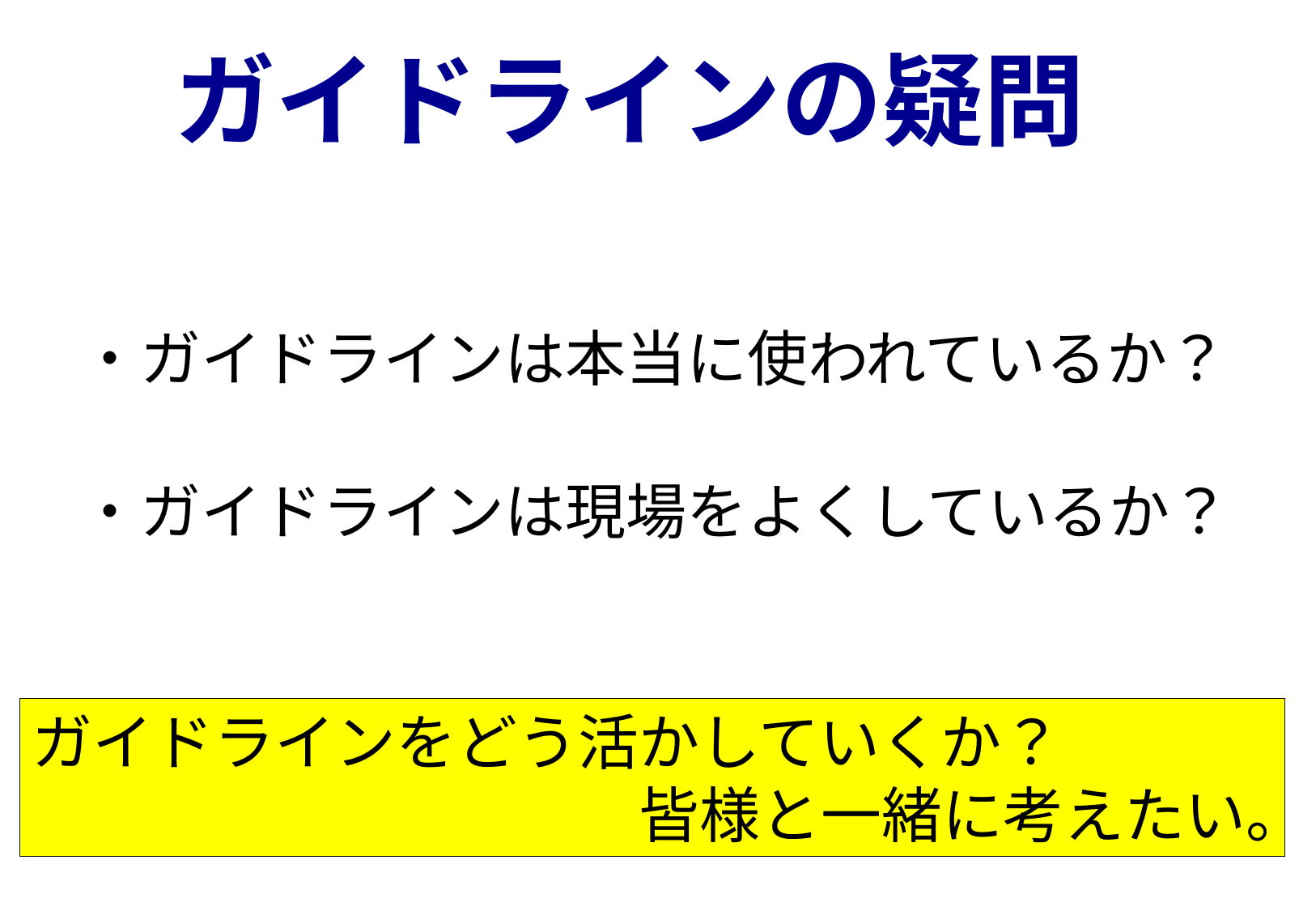

# ガイドラインの疑問
・ガイドラインは本当に使われているか？
・ガイドラインは現場をよくしているか？
ガイドラインをどう活かしていくか？
　　　　　　　　　　皆様と一緒に考えたい。